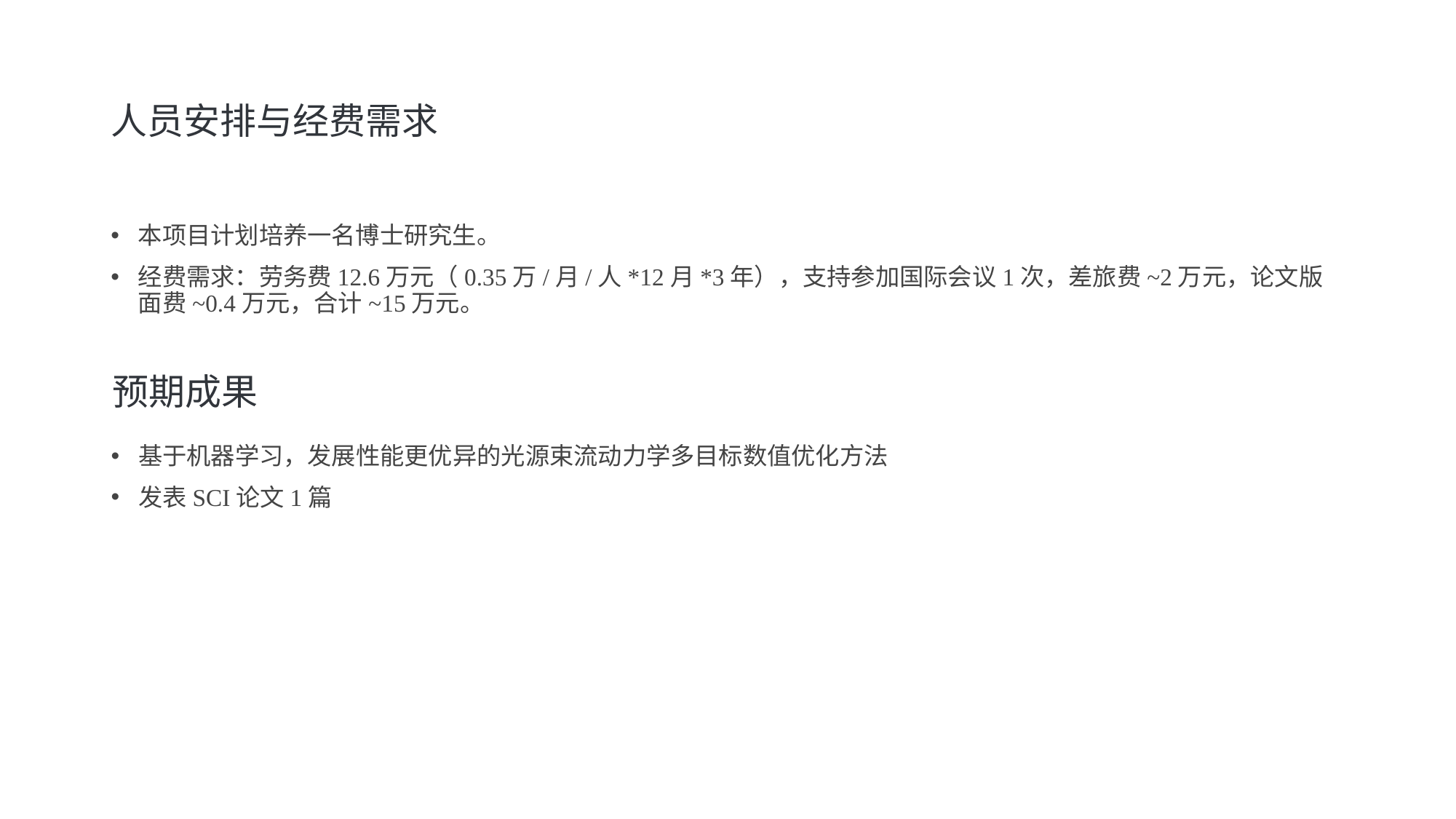

# 人员安排与经费需求
本项目计划培养一名博士研究生。
经费需求：劳务费12.6万元（0.35万/月/人*12月*3年），支持参加国际会议1次，差旅费~2万元，论文版面费~0.4万元，合计~15万元。

预期成果
基于机器学习，发展性能更优异的光源束流动力学多目标数值优化方法
发表SCI论文1篇